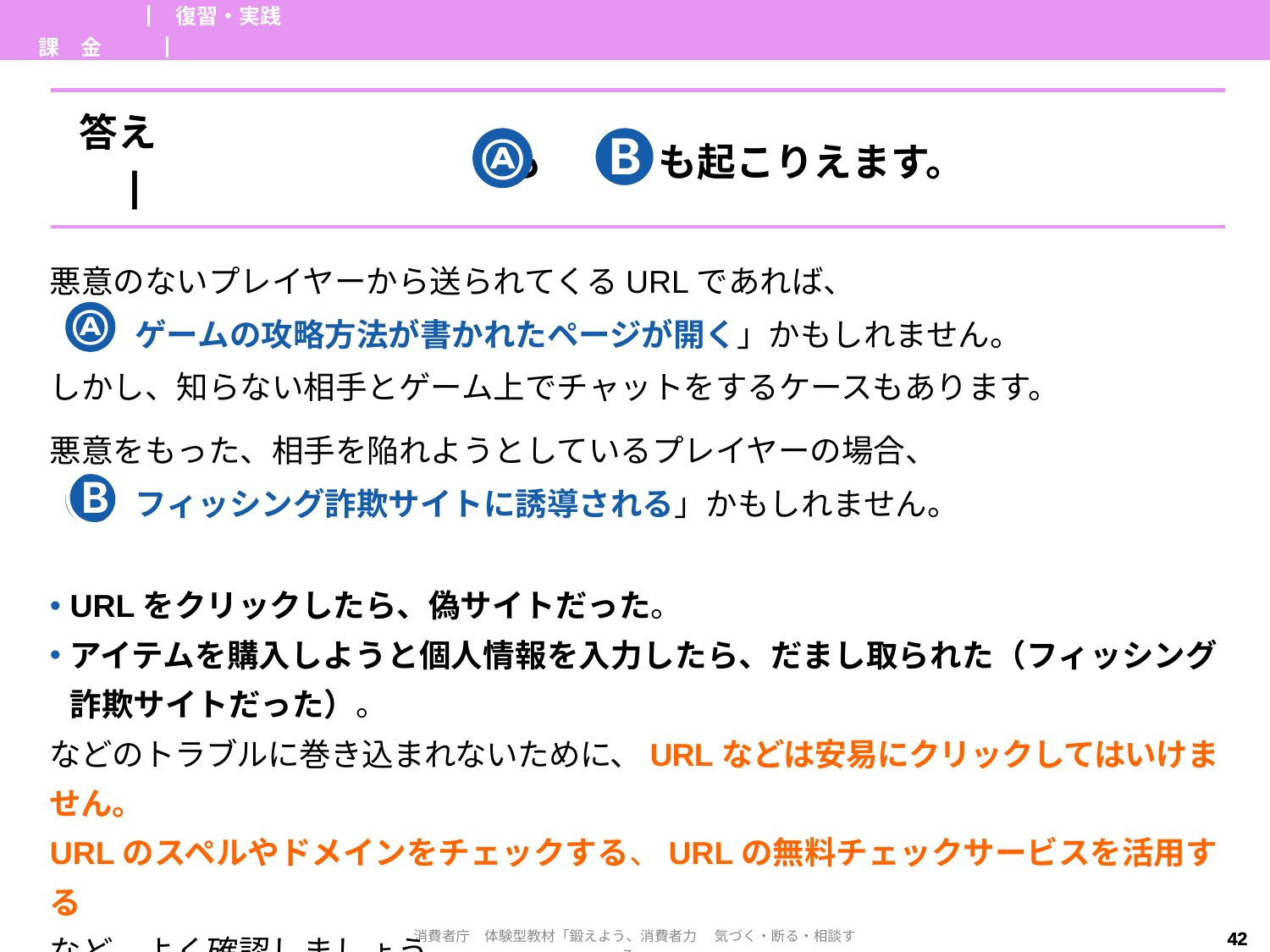

| 課　金 | ▏復習・実践▕ |  |
| --- | --- | --- |
| 答え▕ | も　　　も起こりえます。 |
| --- | --- |
Ⓐ

Ⓑ

悪意のないプレイヤーから送られてくるURLであれば、
「 　  ゲームの攻略方法が書かれたページが開く」かもしれません。
しかし、知らない相手とゲーム上でチャットをするケースもあります。
悪意をもった、相手を陥れようとしているプレイヤーの場合、
「　   フィッシング詐欺サイトに誘導される」かもしれません。

URLをクリックしたら、偽サイトだった。
アイテムを購入しようと個人情報を入力したら、だまし取られた（フィッシング詐欺サイトだった）。
などのトラブルに巻き込まれないために、URLなどは安易にクリックしてはいけません。
URLのスペルやドメインをチェックする、URLの無料チェックサービスを活用する
など、よく確認しましょう。
Ⓐ

Ⓑ